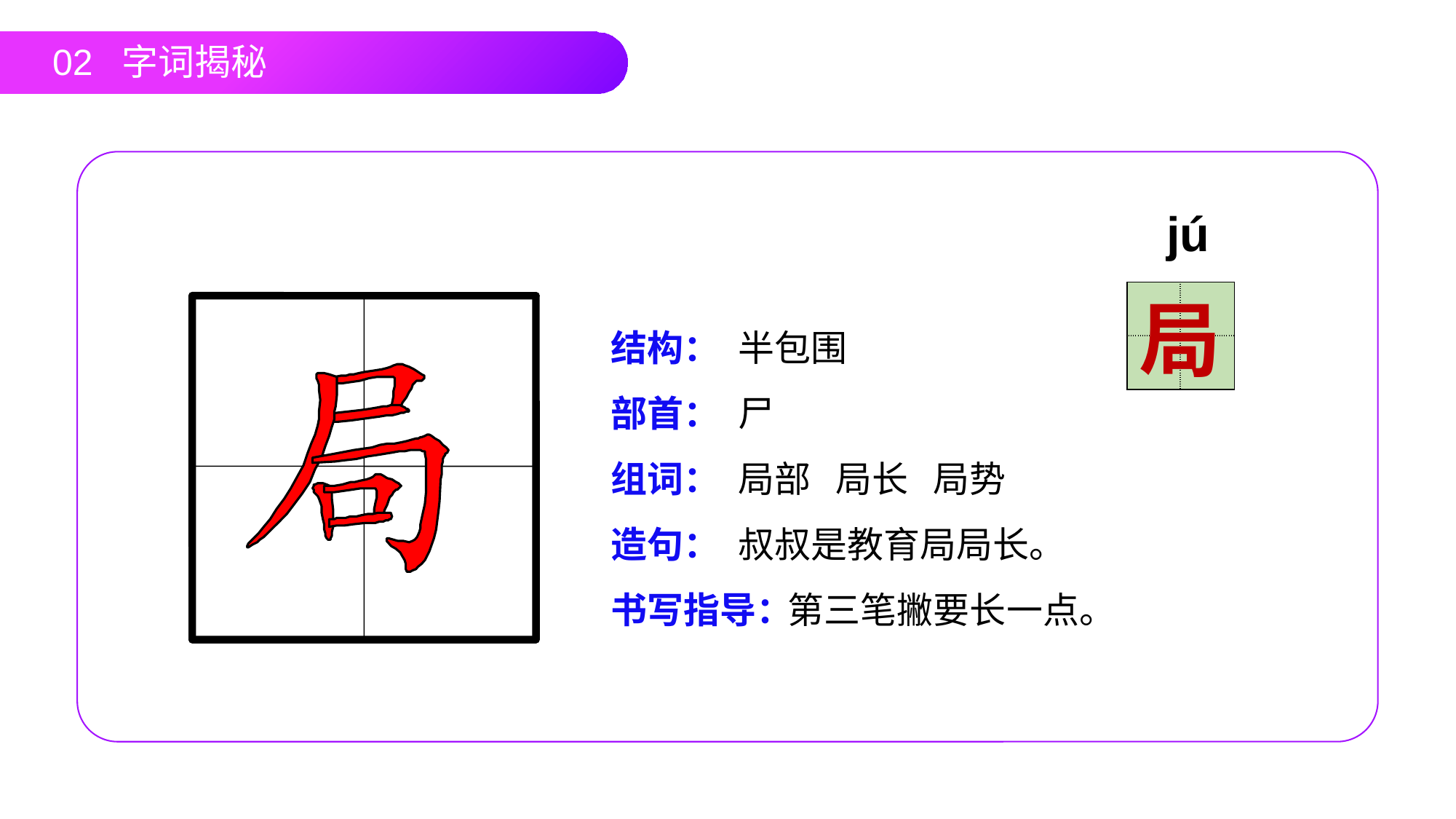

02  字词揭秘
jú
|  |  |
| --- | --- |
|  |  |
局

结构：
部首：
组词：
造句：
书写指导：
半包围
尸
局部   局长   局势
叔叔是教育局局长。
     第三笔撇要长一点。